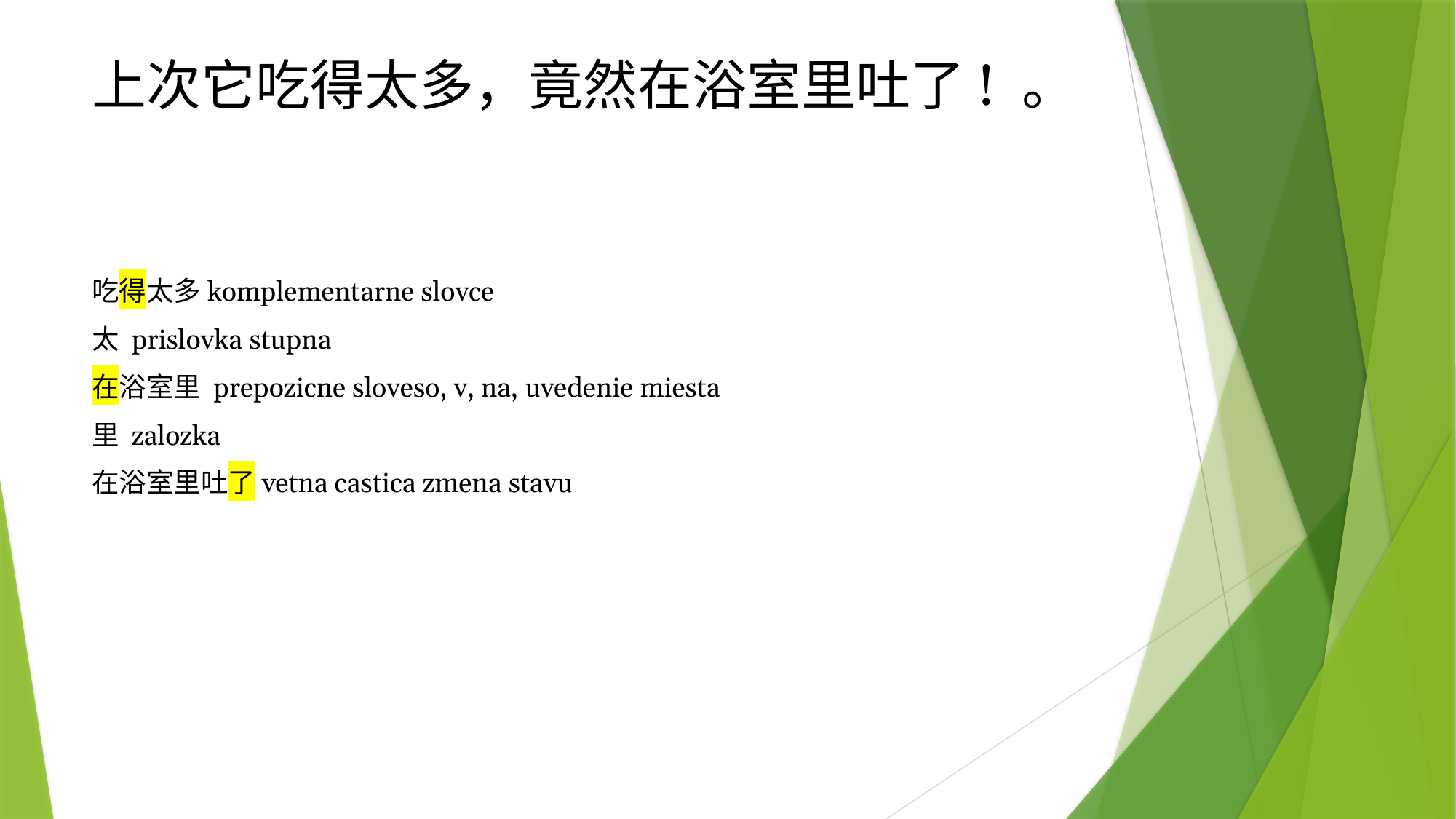

# 上次它吃得太多，竟然在浴室里吐了! 。
吃得太多komplementarne slovce
太 prislovka stupna
在浴室里 prepozicne sloveso, v, na, uvedenie miesta
里 zalozka
在浴室里吐了vetna castica zmena stavu